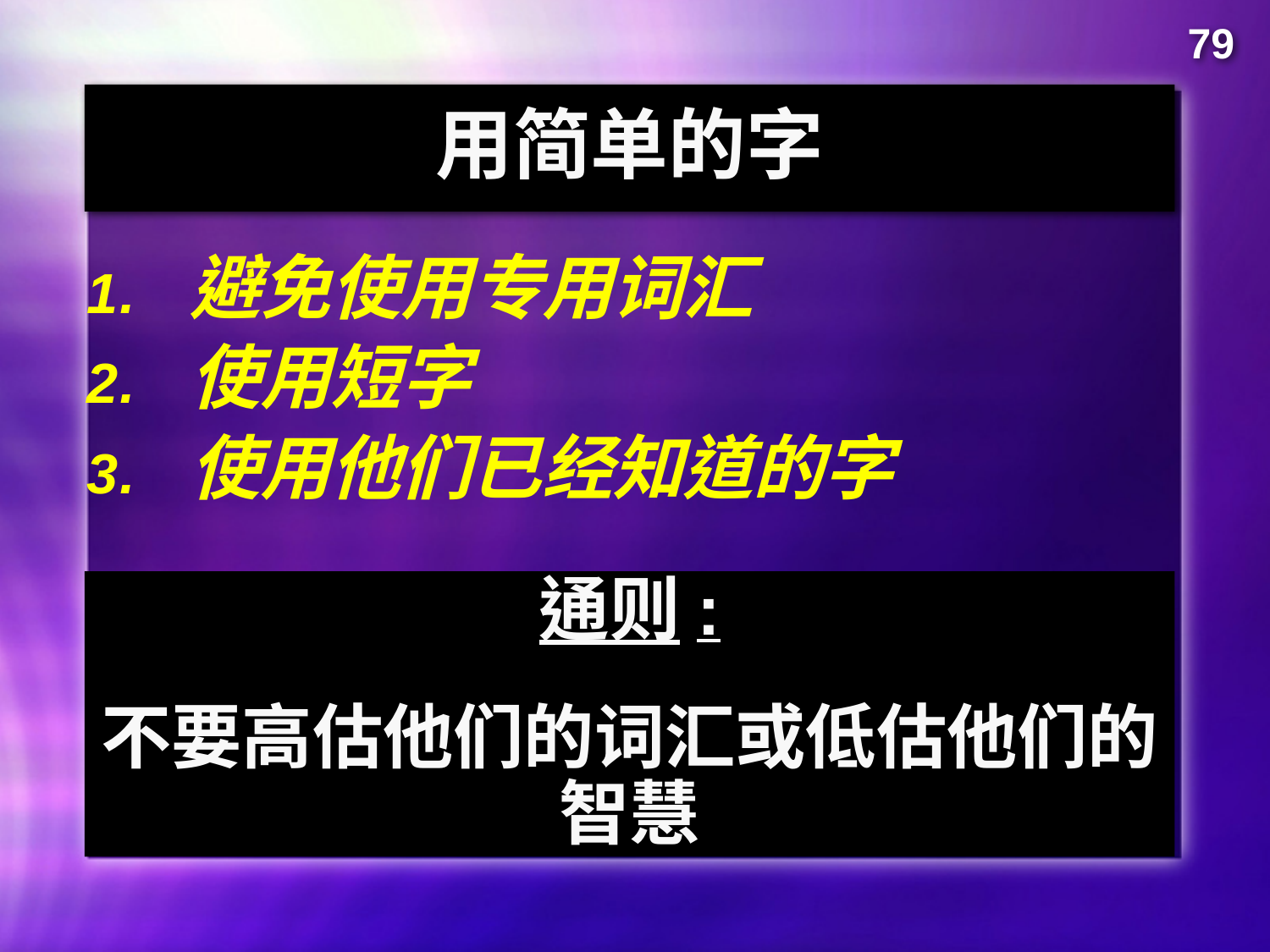

79
# 用简单的字
避免使用专用词汇
使用短字
使用他们已经知道的字
通则:
不要高估他们的词汇或低估他们的智慧